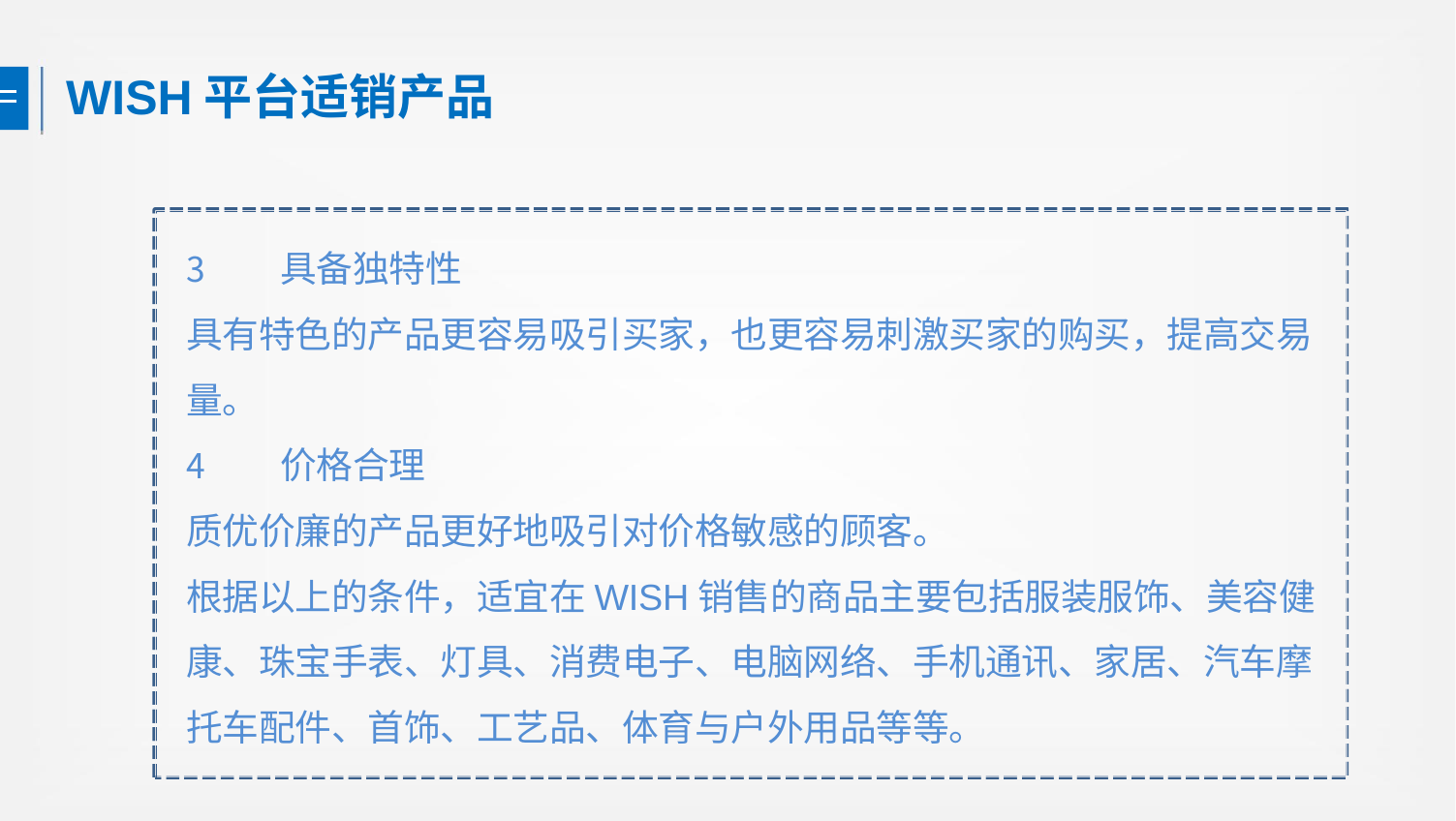

# WISH平台适销产品

具备独特性
具有特色的产品更容易吸引买家，也更容易刺激买家的购买，提高交易 量。
价格合理
质优价廉的产品更好地吸引对价格敏感的顾客。
根据以上的条件，适宜在WISH销售的商品主要包括服装服饰、美容健 康、珠宝手表、灯具、消费电子、电脑网络、手机通讯、家居、汽车摩 托车配件、首饰、工艺品、体育与户外用品等等。